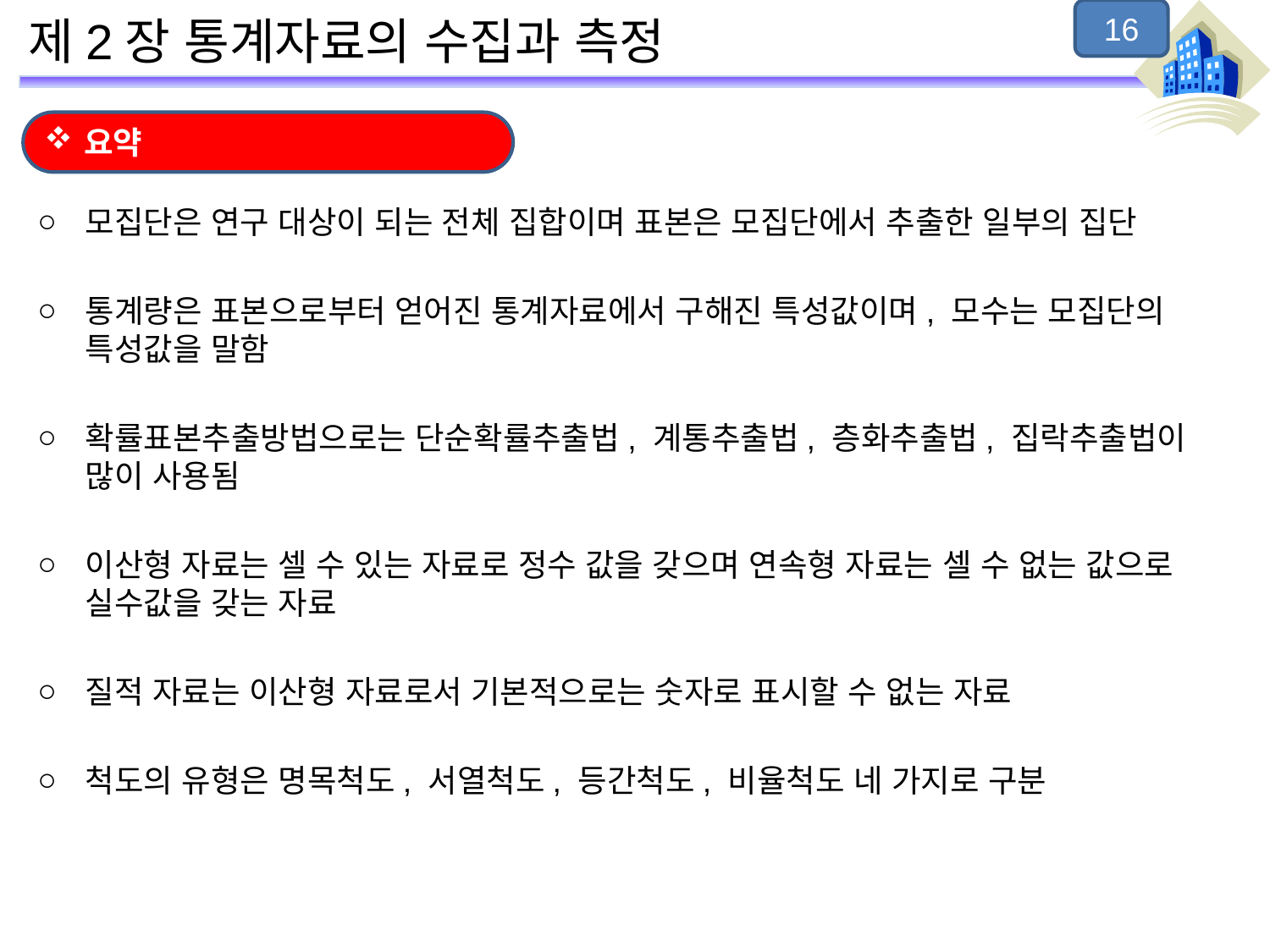

16
# 제2장 통계자료의 수집과 측정
요약
모집단은 연구 대상이 되는 전체 집합이며 표본은 모집단에서 추출한 일부의 집단

통계량은 표본으로부터 얻어진 통계자료에서 구해진 특성값이며, 모수는 모집단의 특성값을 말함

확률표본추출방법으로는 단순확률추출법, 계통추출법, 층화추출법, 집락추출법이 많이 사용됨

이산형 자료는 셀 수 있는 자료로 정수 값을 갖으며 연속형 자료는 셀 수 없는 값으로 실수값을 갖는 자료

질적 자료는 이산형 자료로서 기본적으로는 숫자로 표시할 수 없는 자료

척도의 유형은 명목척도, 서열척도, 등간척도, 비율척도 네 가지로 구분